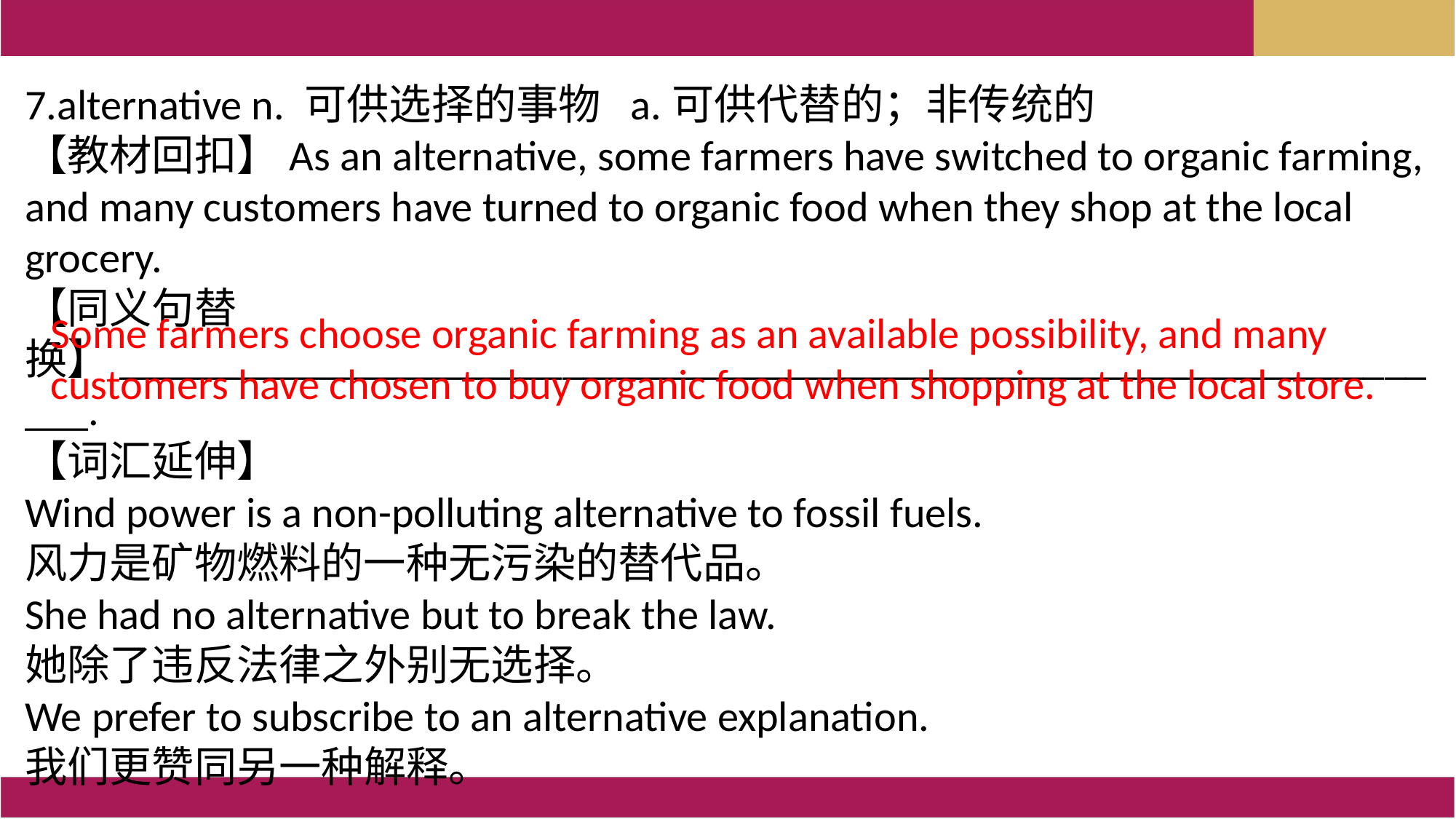

7.alternative n. 可供选择的事物  a.可供代替的；非传统的
【教材回扣】As an alternative, some farmers have switched to organic farming, and many customers have turned to organic food when they shop at the local grocery.
【同义句替换】_________________________________________________________________.
【词汇延伸】
Wind power is a non-polluting alternative to fossil fuels.
风力是矿物燃料的一种无污染的替代品。
She had no alternative but to break the law.
她除了违反法律之外别无选择。
We prefer to subscribe to an alternative explanation.
我们更赞同另一种解释。
Some farmers choose organic farming as an available possibility, and many customers have chosen to buy organic food when shopping at the local store.